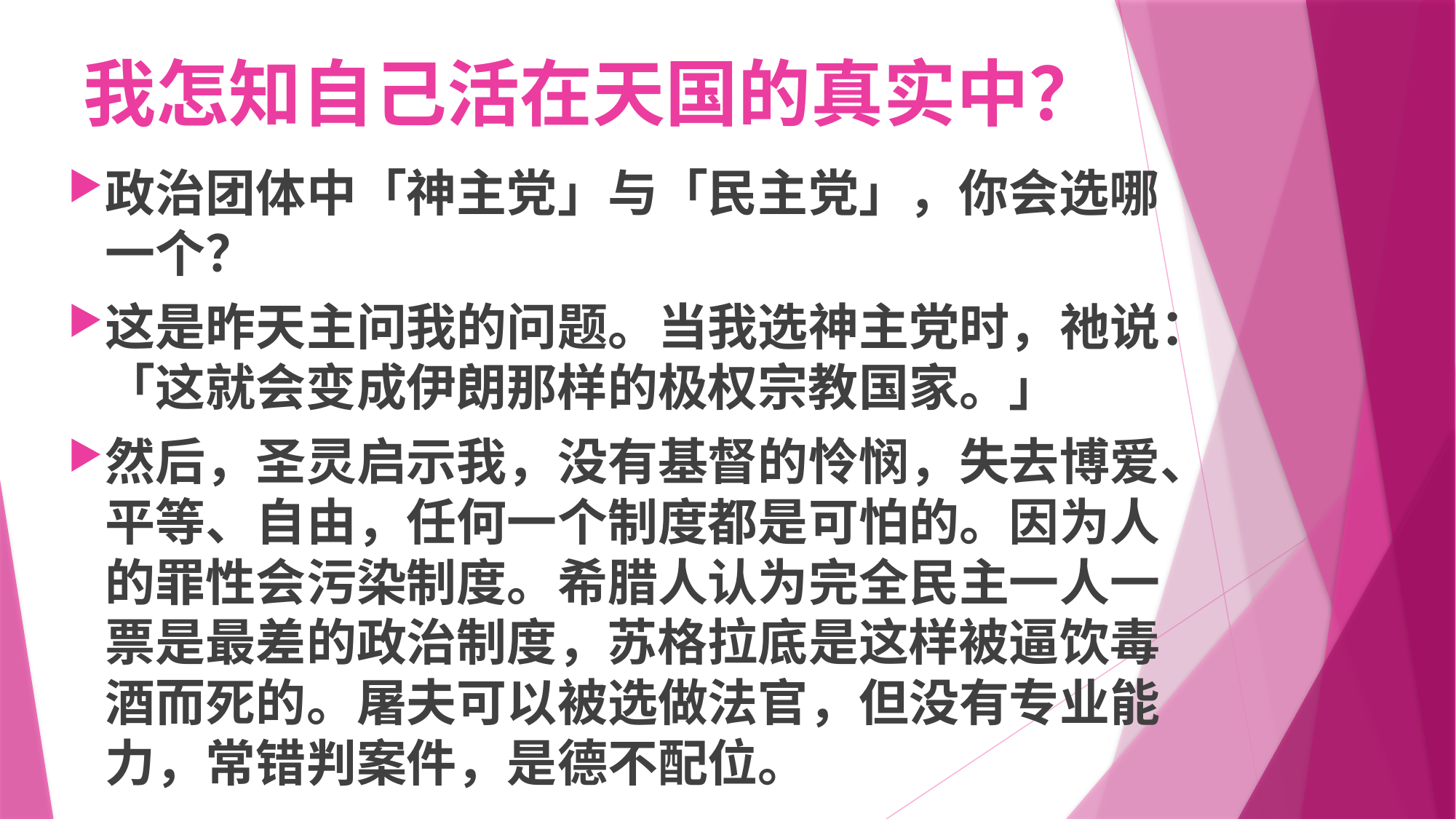

# 我怎知自己活在天国的真实中？
政治团体中「神主党」与「民主党」，你会选哪一个？
这是昨天主问我的问题。当我选神主党时，祂说：「这就会变成伊朗那样的极权宗教国家。」
然后，圣灵启示我，没有基督的怜悯，失去博爱、平等、自由，任何一个制度都是可怕的。因为人的罪性会污染制度。希腊人认为完全民主一人一票是最差的政治制度，苏格拉底是这样被逼饮毒酒而死的。屠夫可以被选做法官，但没有专业能力，常错判案件，是德不配位。